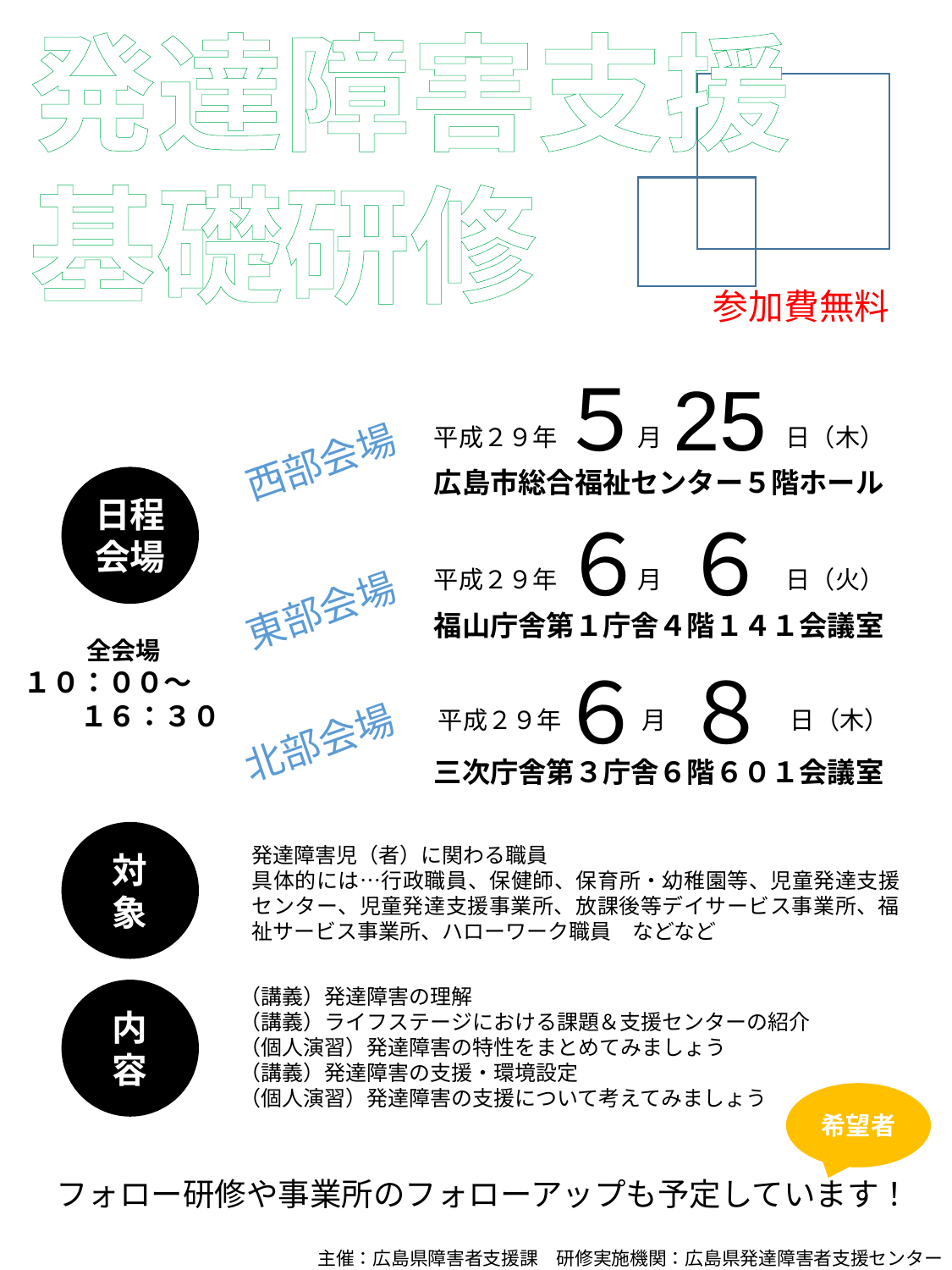

発達障害支援
基礎研修

参加費無料
５
25
平成２９年　　　 月　　　　　日（木）
西部会場
広島市総合福祉センター５階ホール
日程
会場
６
６
平成２９年　　　 月　　　　　日（火）
東部会場
福山庁舎第１庁舎４階１４１会議室
全会場
１０：００～
　　１６：３０
６
８
平成２９年　　　 月　　　　　日（木）
北部会場
三次庁舎第３庁舎６階６０１会議室
対象
発達障害児（者）に関わる職員
具体的には…行政職員、保健師、保育所・幼稚園等、児童発達支援センター、児童発達支援事業所、放課後等デイサービス事業所、福祉サービス事業所、ハローワーク職員　などなど
（講義）発達障害の理解
（講義）ライフステージにおける課題＆支援センターの紹介
（個人演習）発達障害の特性をまとめてみましょう
（講義）発達障害の支援・環境設定
（個人演習）発達障害の支援について考えてみましょう
内容
希望者
フォロー研修や事業所のフォローアップも予定しています！
主催：広島県障害者支援課　研修実施機関：広島県発達障害者支援センター